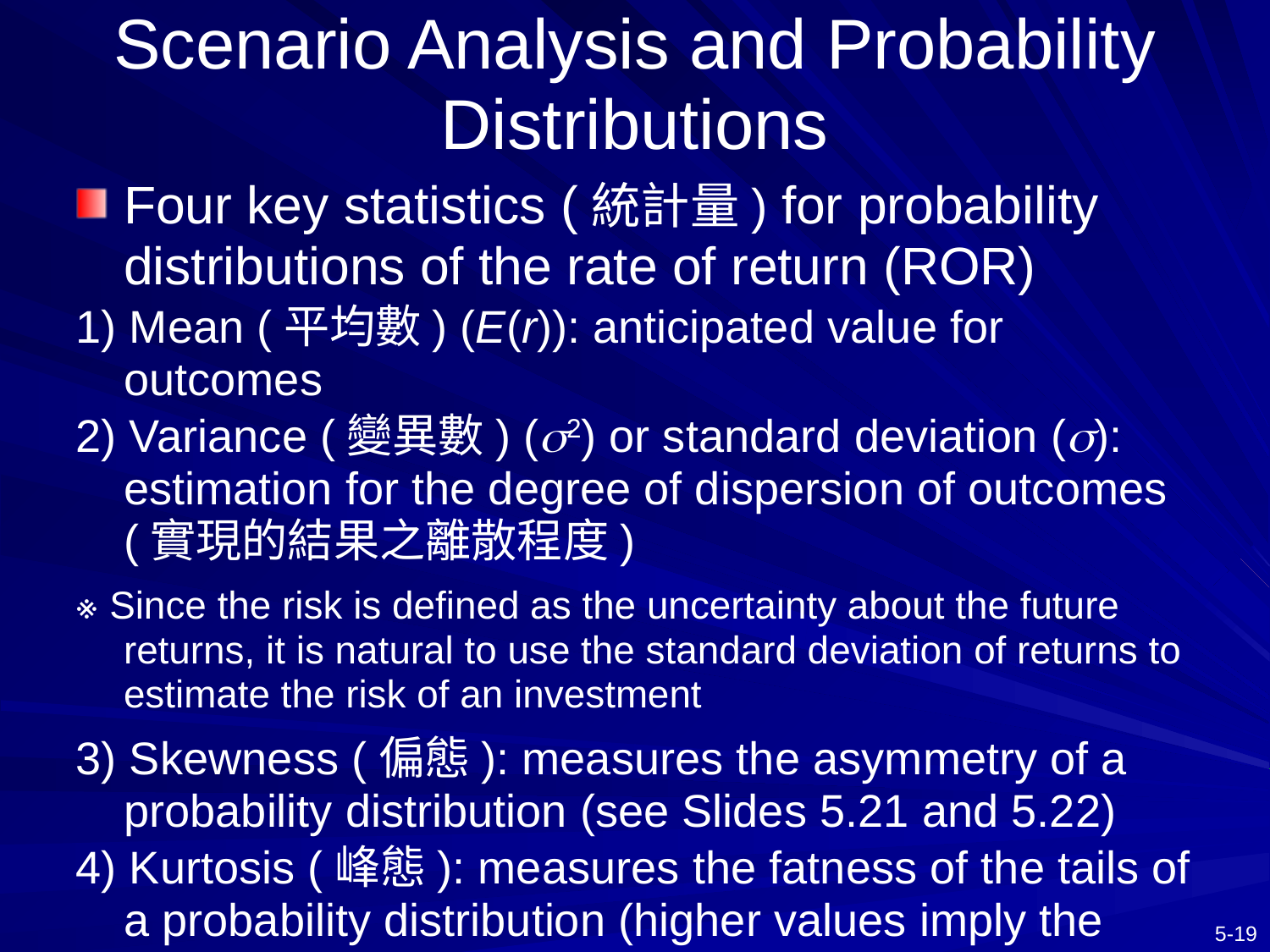

# Scenario Analysis and Probability Distributions
Four key statistics (統計量) for probability distributions of the rate of return (ROR)
1) Mean (平均數) (E(r)): anticipated value for outcomes
2) Variance (變異數) (σ2) or standard deviation (σ): estimation for the degree of dispersion of outcomes (實現的結果之離散程度)

※ Since the risk is defined as the uncertainty about the future returns, it is natural to use the standard deviation of returns to estimate the risk of an investment

3) Skewness (偏態): measures the asymmetry of a probability distribution (see Slides 5.21 and 5.22)
4) Kurtosis (峰態): measures the fatness of the tails of a probability distribution (higher values imply the higher frequency for extreme results) (see Slides 5.23)